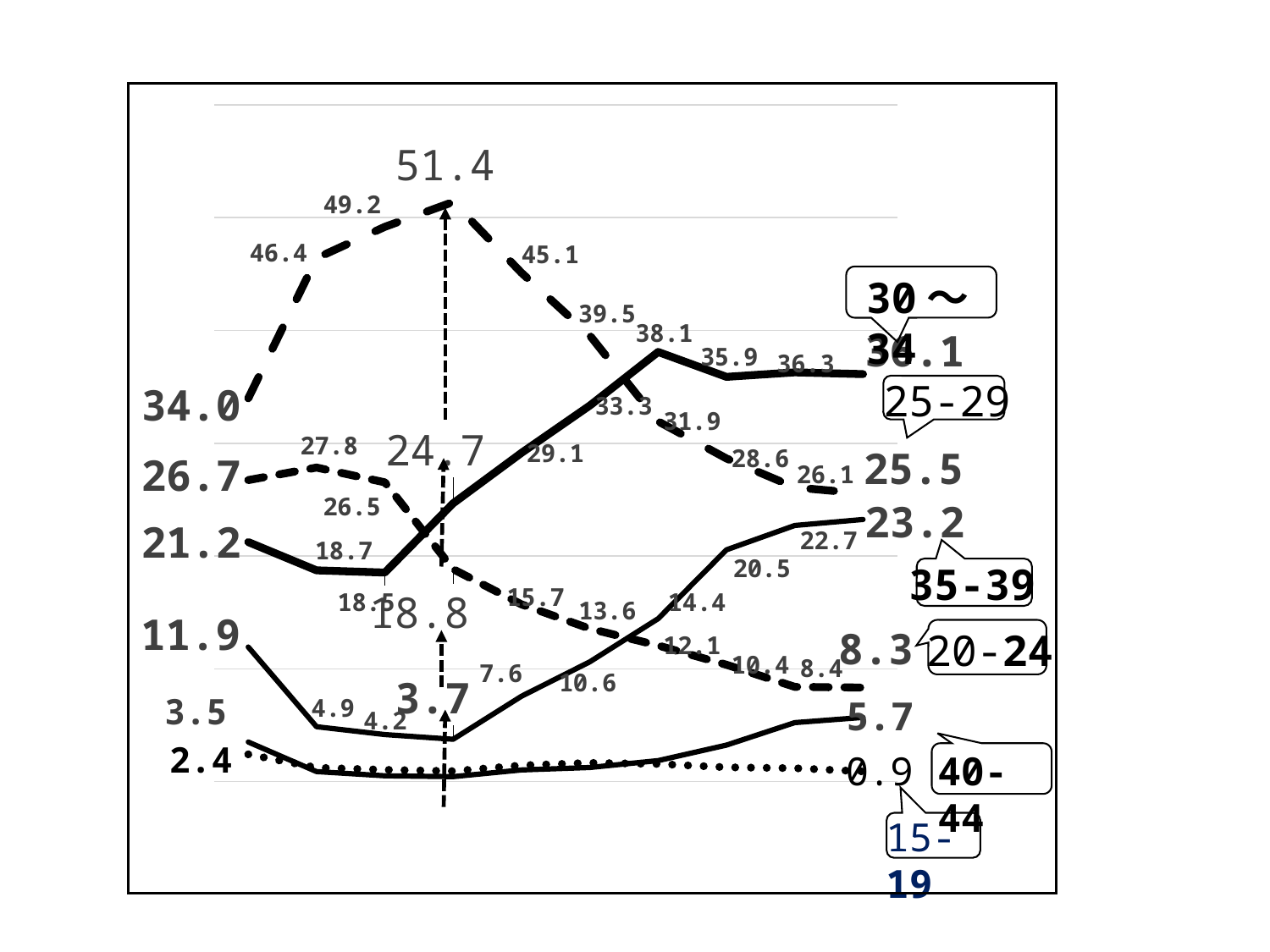

図　女性の年齢（５歳階級）別出生数の割合:1950～2016年

### Chart

| Category | 15～19歳 | 20～24歳 | 25～29歳 | 30～34歳 | 35～39歳 | 40～44歳 |  |
|---|---|---|---|---|---|---|---|
| 1950 | 2.4113296773015014 | 26.729203377786675 | 33.97812284626313 | 21.22945514173861 | 11.926424177553265 | 3.5060001959352425 | None |
| 1960 | 1.2290470791218904 | 27.83845493359136 | 46.403111751194395 | 18.72206251272539 | 4.863138612277021 | 0.8852202403301037 | None |
| 1970 | 1.0431492695576916 | 26.53095093212369 | 49.179341332689496 | 18.5279585408008 | 4.166031188493252 | 0.5097612032432394 | None |
| 1980 | 0.925239506395187 | 18.82529461490314 | 51.37990055102166 | 24.664703729939138 | 3.7495981010711597 | 0.43826800745011224 | None |
| 1990 | 1.4322376257075848 | 15.705742948710078 | 45.10484329784665 | 29.14459493199409 | 7.56206076531719 | 1.0303826585951856 | None |
| 2000 | 1.6607492186364754 | 13.553517836759069 | 39.5476197075798 | 33.337701073540146 | 10.617724457749253 | 1.2471578190529227 | None |
| 2005 | 1.5597677242054342 | 12.05942420449305 | 31.935851223024294 | 38.08833632932717 | 14.44100401871006 | 1.8587710464645704 | None |
| 2010 | 1.2644403455975148 | 10.357097518538156 | 28.64826417151434 | 35.880104993540584 | 20.545148715957374 | 3.2305489384899153 | None |
| 2015 | 1.186168493797698 | 8.398438859472494 | 26.07760956571457 | 36.28110473065354 | 22.70047480547891 | 5.2261416461580525 | None |
| 2019 | 0.8994046731596703 | 8.332033114549853 | 25.534332132509054 | 36.126665580261644 | 23.23173134821708 | 5.685249971395187 | None |
55.0

50.0

40.0

30.0

20.0

10.0

0.0.
55.0

50.0

40.0

30.0

20.0

10.0

0.0.
30～34

25-29

35-39

20-24

40-44

15-19

https://www.mhlw.go.jp/toukei/saikin/hw/jinkou/kakutei17/index.html
厚労省　平成29年（2017）人口動態統計（確定数）の概況
人口動態統計年報　主要統計表（最新データ、年次推移）はこちらから [744KB]